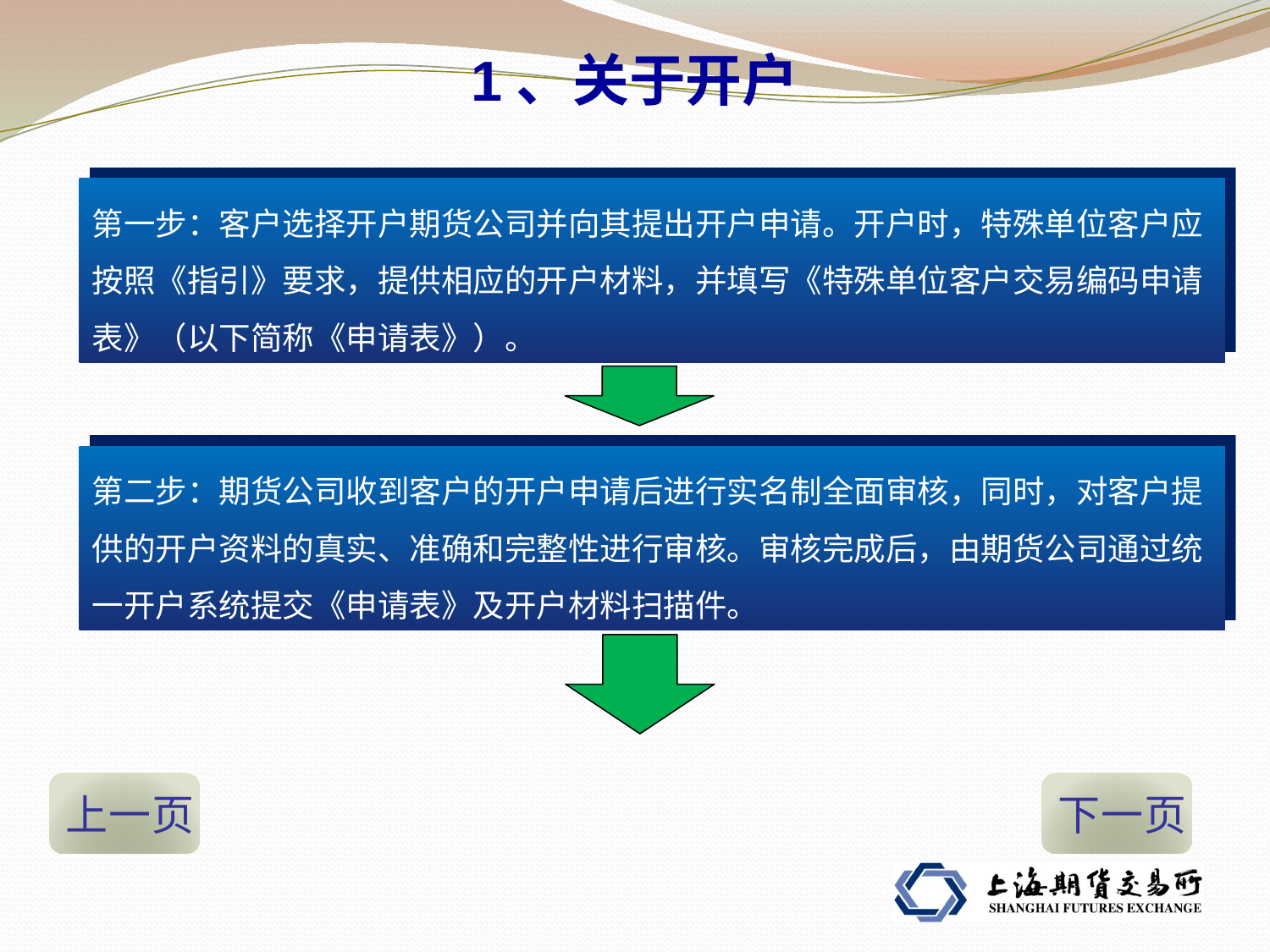

# 1、关于开户
第一步：客户选择开户期货公司并向其提出开户申请。开户时，特殊单位客户应按照《指引》要求，提供相应的开户材料，并填写《特殊单位客户交易编码申请表》（以下简称《申请表》）。

第二步：期货公司收到客户的开户申请后进行实名制全面审核，同时，对客户提供的开户资料的真实、准确和完整性进行审核。审核完成后，由期货公司通过统一开户系统提交《申请表》及开户材料扫描件。

上一页
下一页